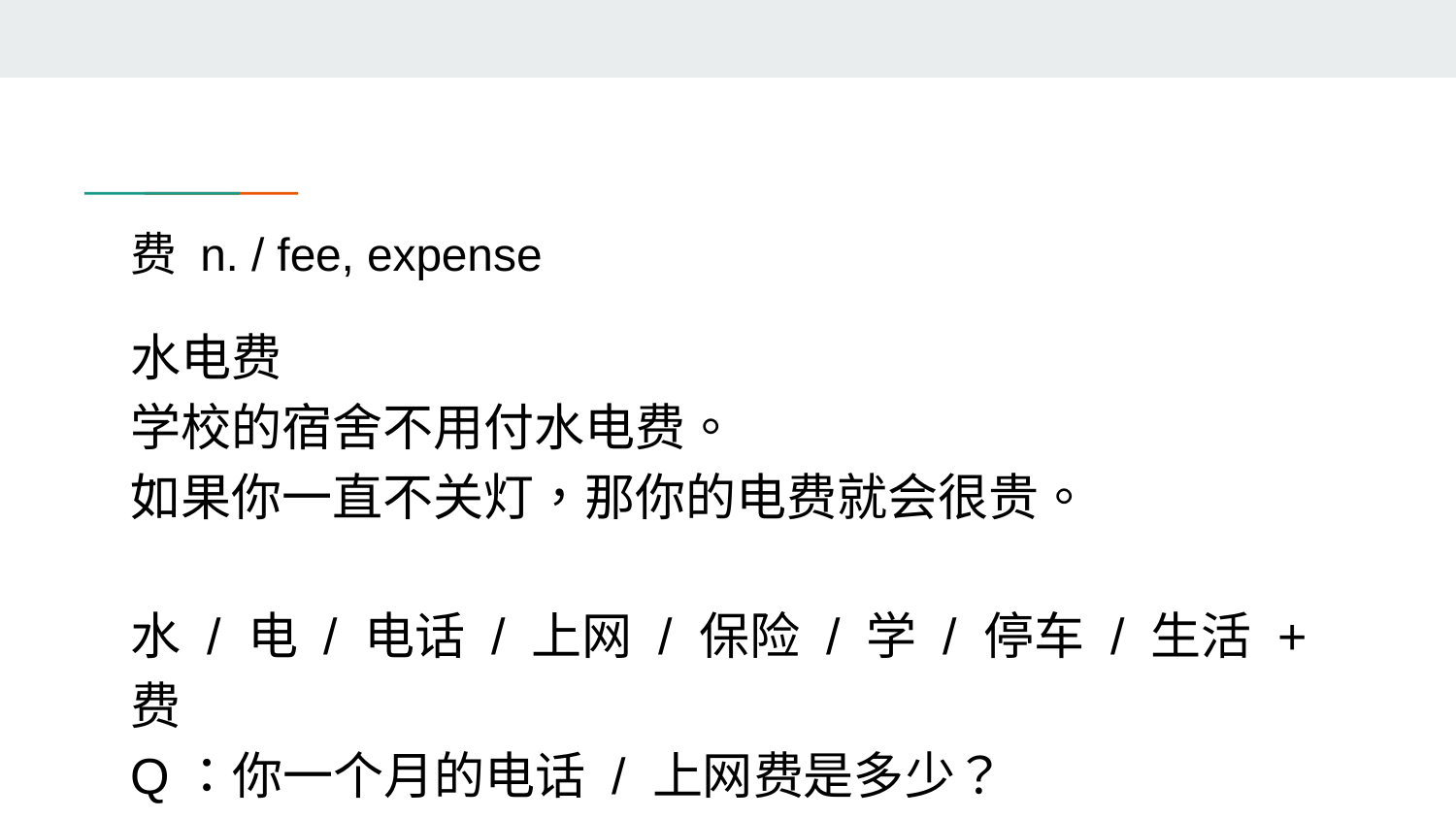

# 费 n. / fee, expense
水电费
学校的宿舍不用付水电费。
如果你一直不关灯，那你的电费就会很贵。

水 / 电 / 电话 / 上网 / 保险 / 学 / 停车 / 生活 + 费
Q：你一个月的电话 / 上网费是多少？